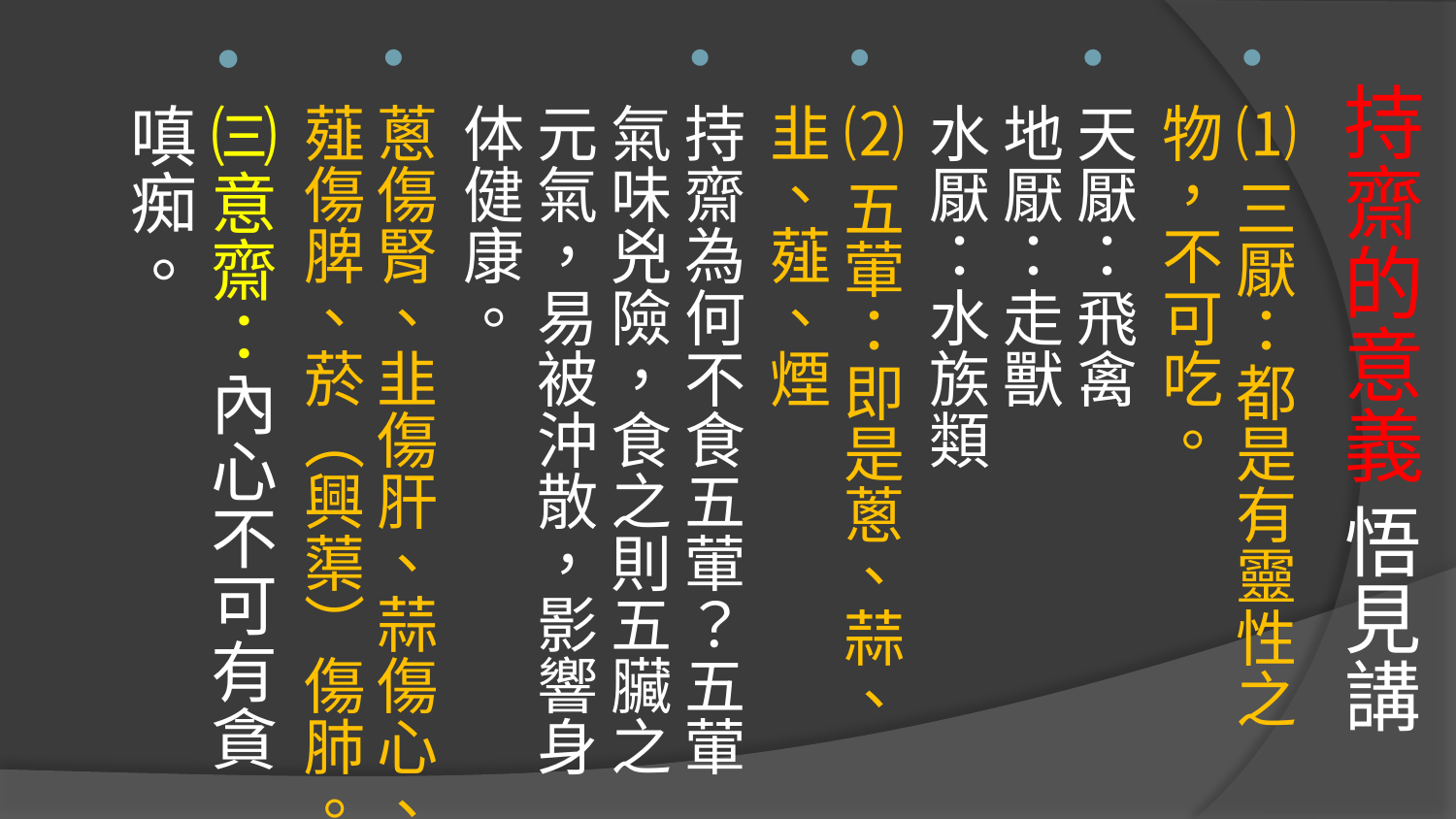

# 持齋的意義 悟見講
⑴三厭：都是有靈性之物，不可吃。
天厭：飛禽 
地厭：走獸 
水厭：水族類
⑵五葷：即是蔥、蒜、韭、薤、煙
持齋為何不食五葷？五葷氣味兇險，食之則五臟之元氣，易被沖散，影響身体健康。
蔥傷腎、韭傷肝、蒜傷心、薤傷脾、菸（興蕖）傷肺。
㈢意齋：內心不可有貪嗔痴。